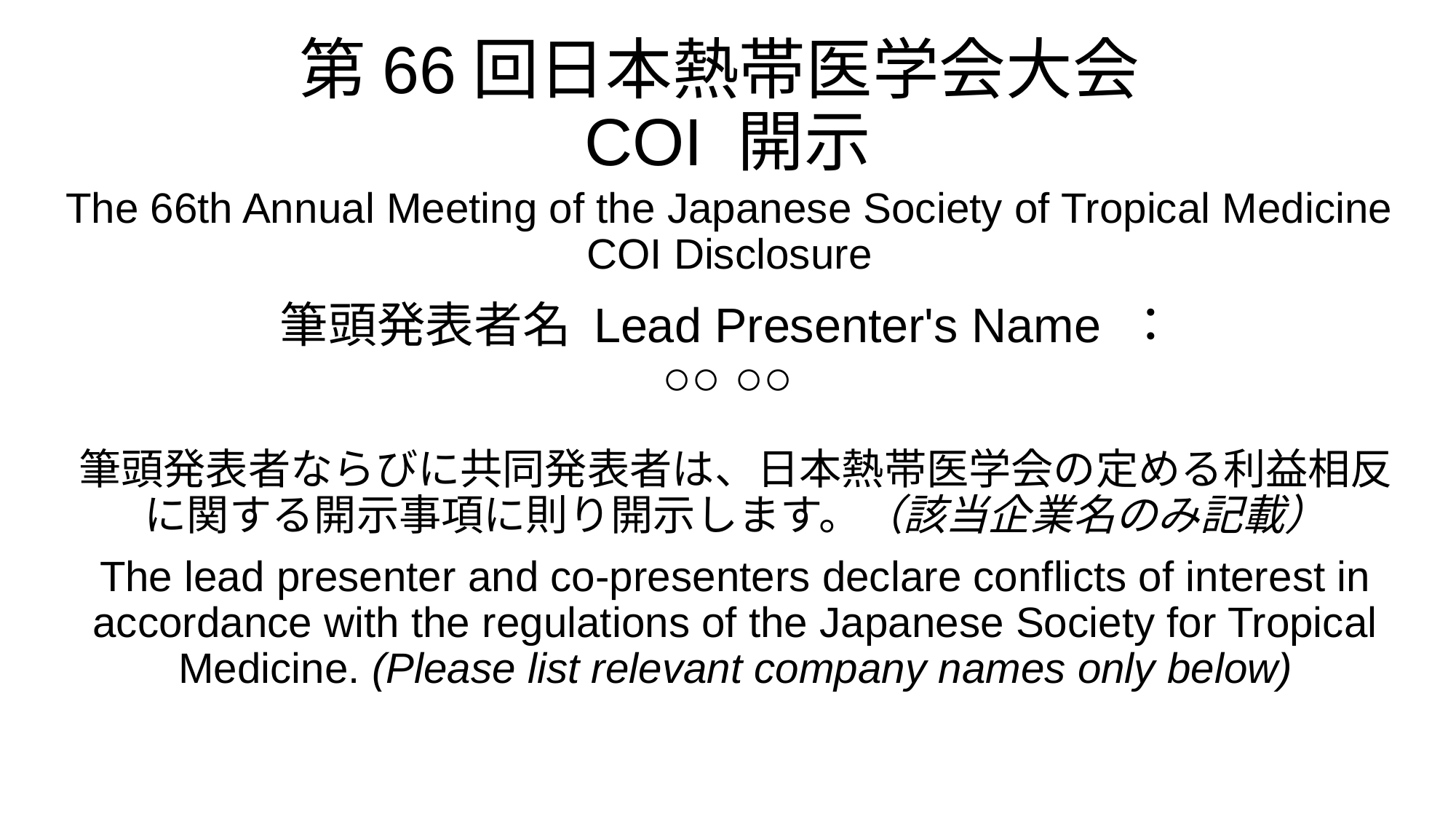

# 第66回日本熱帯医学会大会COI 開示
The 66th Annual Meeting of the Japanese Society of Tropical Medicine
COI Disclosure
筆頭発表者名 Lead Presenter's Name ：
○○ ○○
筆頭発表者ならびに共同発表者は、日本熱帯医学会の定める利益相反に関する開示事項に則り開示します。（該当企業名のみ記載）
The lead presenter and co-presenters declare conflicts of interest in accordance with the regulations of the Japanese Society for Tropical Medicine. (Please list relevant company names only below)